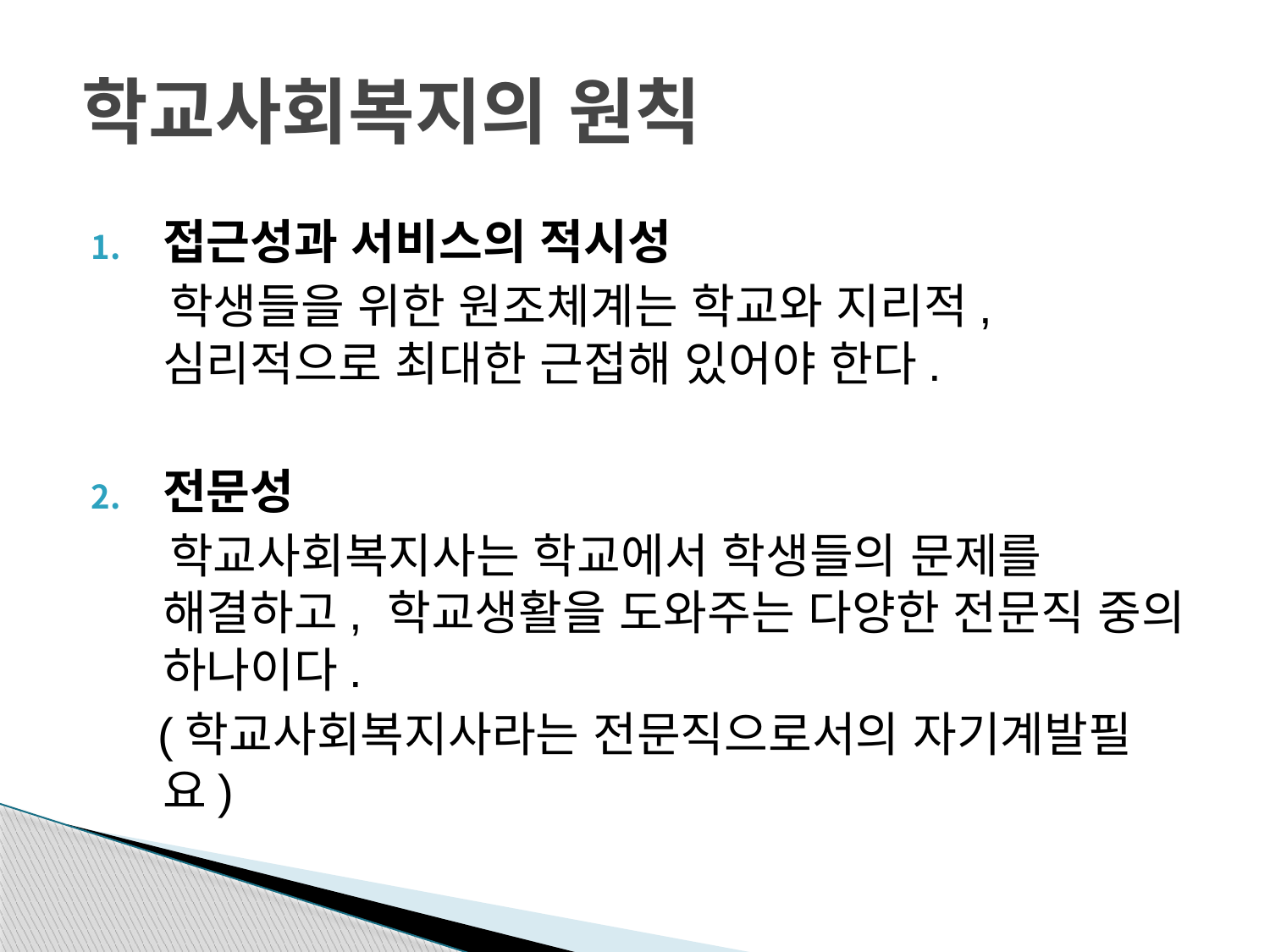

# 학교사회복지의 원칙
접근성과 서비스의 적시성
     학생들을 위한 원조체계는 학교와 지리적, 심리적으로 최대한 근접해 있어야 한다.

전문성
     학교사회복지사는 학교에서 학생들의 문제를 해결하고, 학교생활을 도와주는 다양한 전문직 중의 하나이다.
     (학교사회복지사라는 전문직으로서의 자기계발필요)